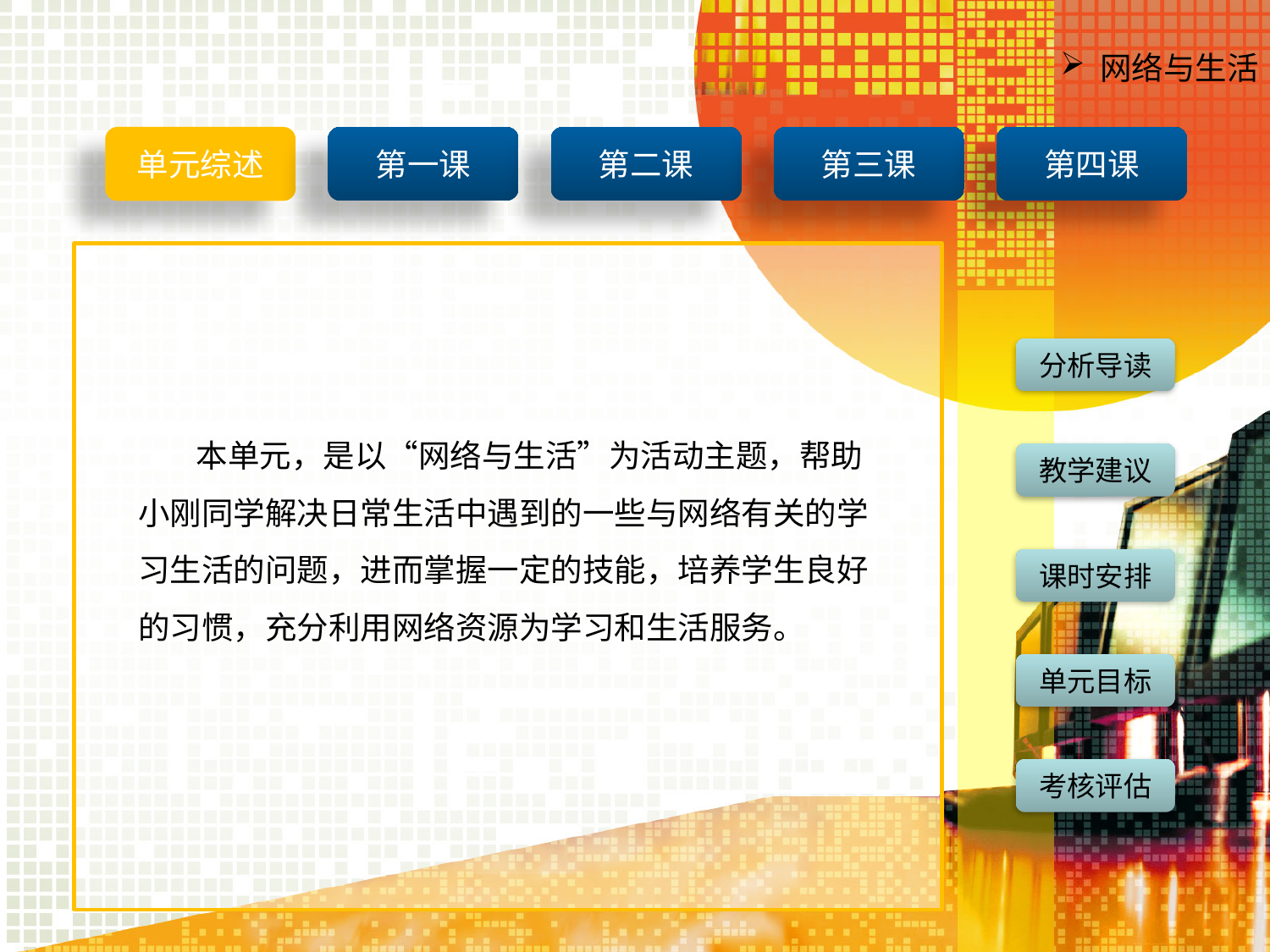

本单元，是以“网络与生活”为活动主题，帮助小刚同学解决日常生活中遇到的一些与网络有关的学习生活的问题，进而掌握一定的技能，培养学生良好的习惯，充分利用网络资源为学习和生活服务。